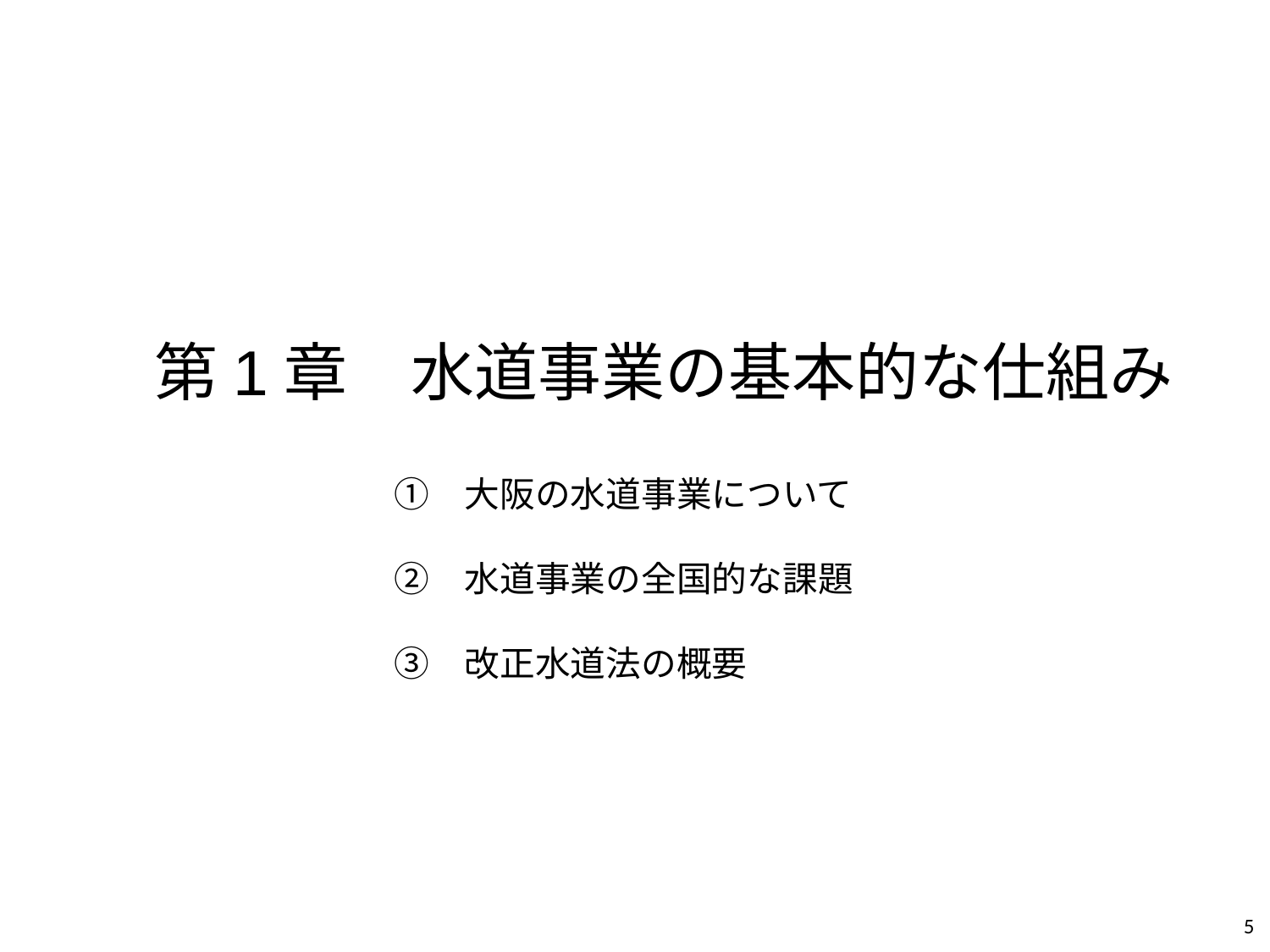

第1章　水道事業の基本的な仕組み
　①　大阪の水道事業について

　②　水道事業の全国的な課題

　③　改正水道法の概要
5